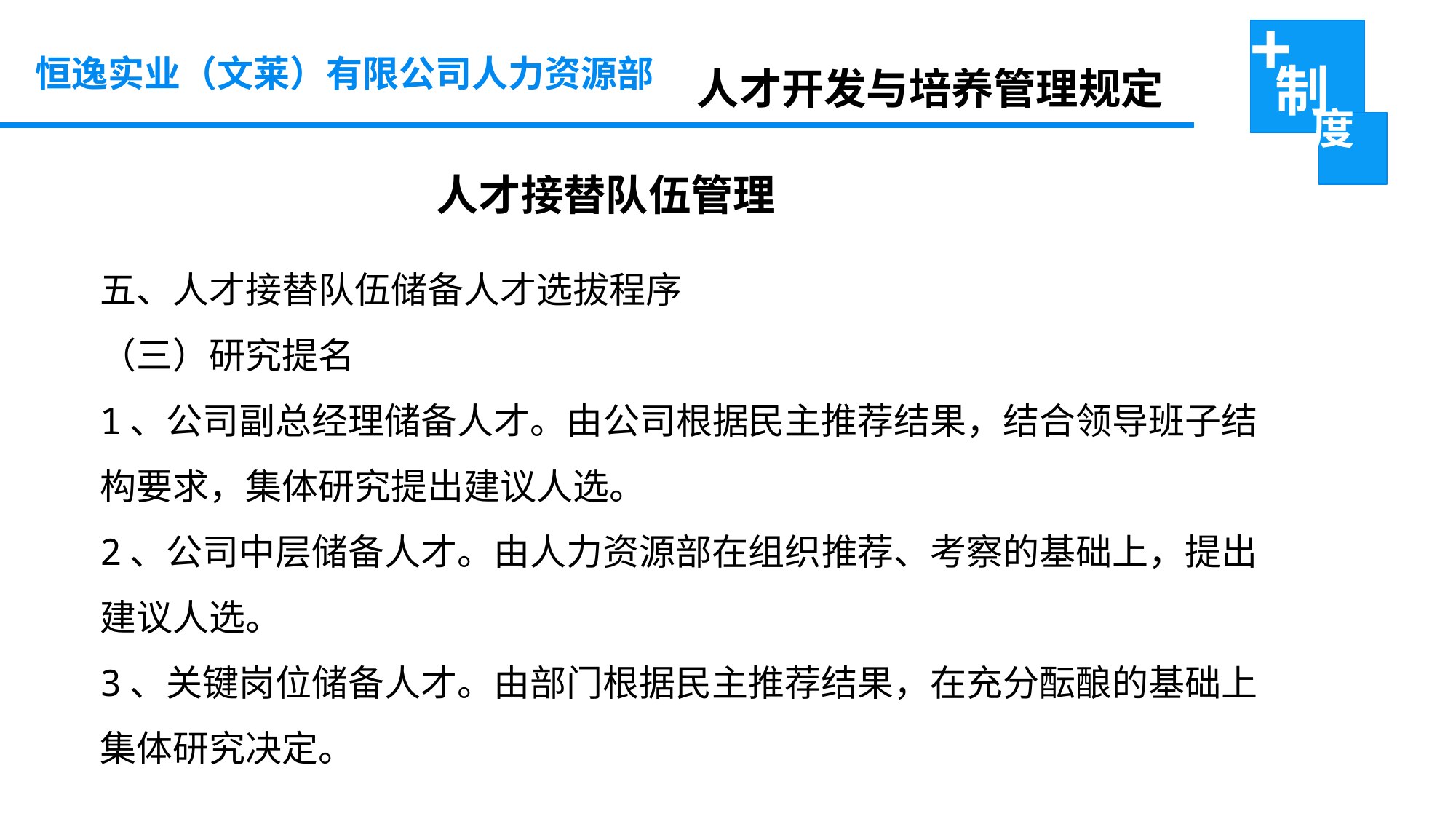

恒逸实业（文莱）有限公司人力资源部
人才开发与培养管理规定
人才接替队伍管理
五、人才接替队伍储备人才选拔程序
（三）研究提名
1、公司副总经理储备人才。由公司根据民主推荐结果，结合领导班子结构要求，集体研究提出建议人选。
2、公司中层储备人才。由人力资源部在组织推荐、考察的基础上，提出建议人选。
3、关键岗位储备人才。由部门根据民主推荐结果，在充分酝酿的基础上集体研究决定。